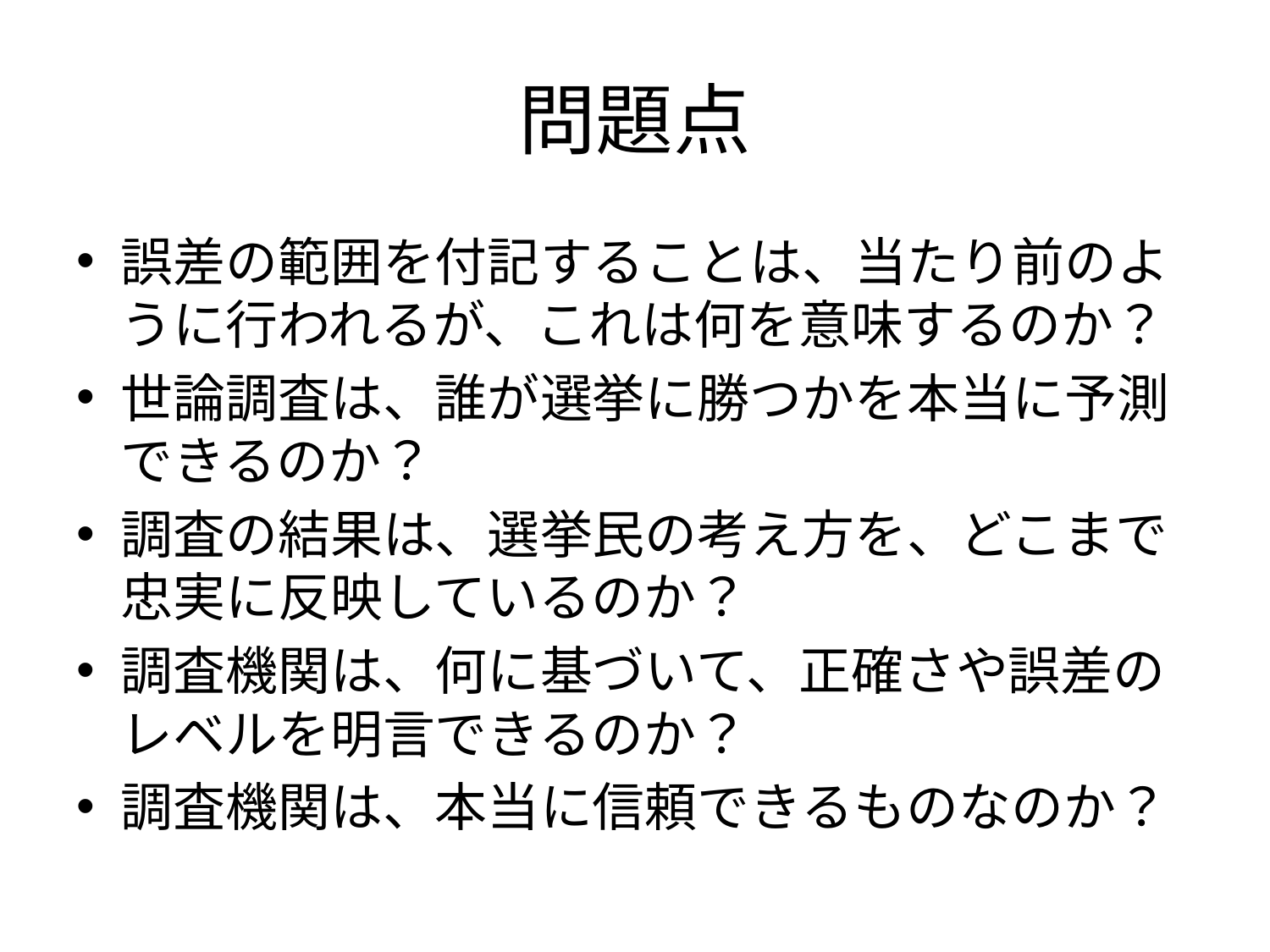

# 問題点
誤差の範囲を付記することは、当たり前のように行われるが、これは何を意味するのか？
世論調査は、誰が選挙に勝つかを本当に予測できるのか？
調査の結果は、選挙民の考え方を、どこまで忠実に反映しているのか？
調査機関は、何に基づいて、正確さや誤差のレベルを明言できるのか？
調査機関は、本当に信頼できるものなのか？